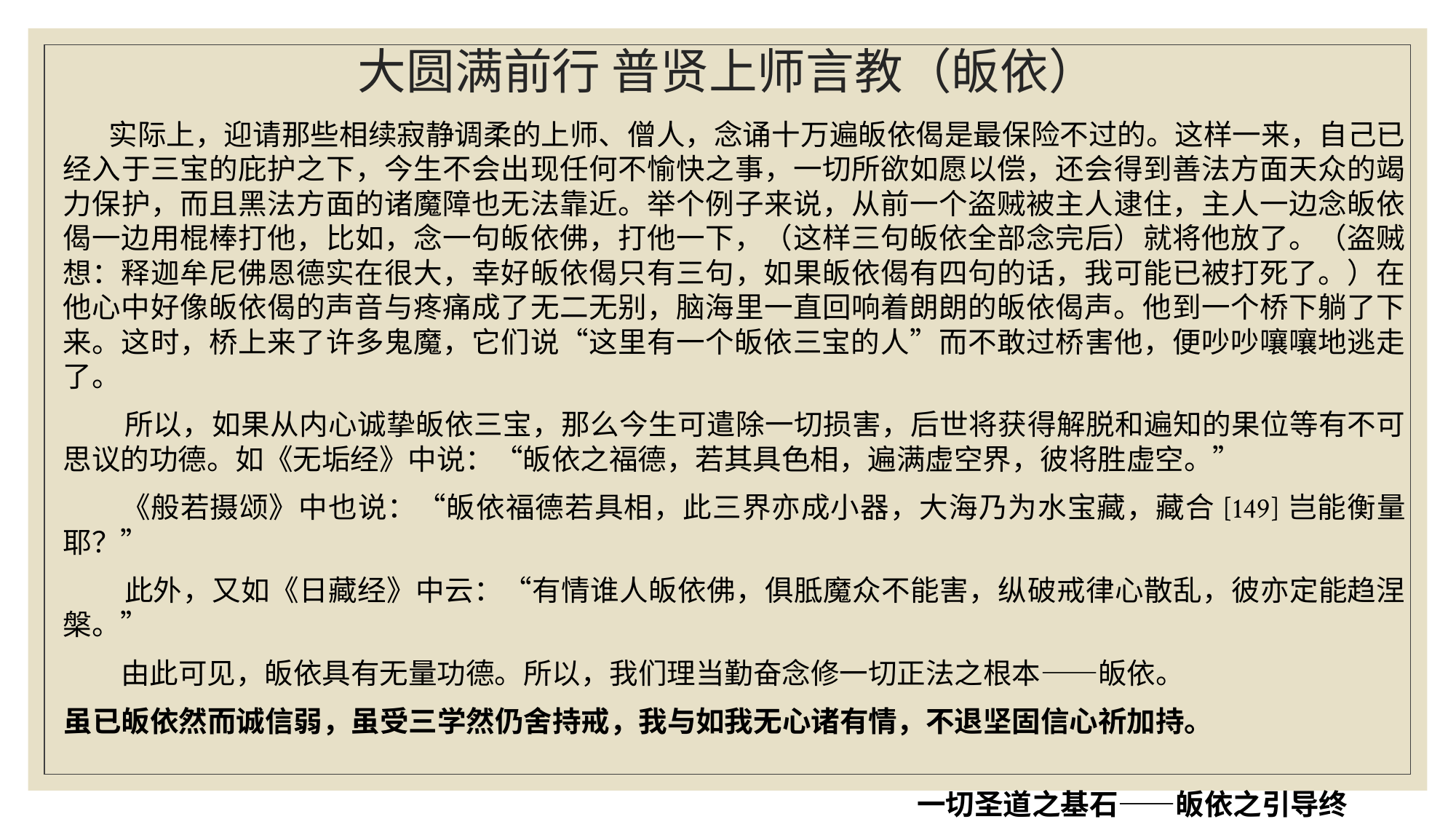

# 大圆满前行 普贤上师言教（皈依）
      实际上，迎请那些相续寂静调柔的上师、僧人，念诵十万遍皈依偈是最保险不过的。这样一来，自己已经入于三宝的庇护之下，今生不会出现任何不愉快之事，一切所欲如愿以偿，还会得到善法方面天众的竭力保护，而且黑法方面的诸魔障也无法靠近。举个例子来说，从前一个盗贼被主人逮住，主人一边念皈依偈一边用棍棒打他，比如，念一句皈依佛，打他一下，（这样三句皈依全部念完后）就将他放了。（盗贼想：释迦牟尼佛恩德实在很大，幸好皈依偈只有三句，如果皈依偈有四句的话，我可能已被打死了。）在他心中好像皈依偈的声音与疼痛成了无二无别，脑海里一直回响着朗朗的皈依偈声。他到一个桥下躺了下来。这时，桥上来了许多鬼魔，它们说“这里有一个皈依三宝的人”而不敢过桥害他，便吵吵嚷嚷地逃走了。
        所以，如果从内心诚挚皈依三宝，那么今生可遣除一切损害，后世将获得解脱和遍知的果位等有不可思议的功德。如《无垢经》中说：“皈依之福德，若其具色相，遍满虚空界，彼将胜虚空。”
       《般若摄颂》中也说：“皈依福德若具相，此三界亦成小器，大海乃为水宝藏，藏合[149]岂能衡量耶？”
        此外，又如《日藏经》中云：“有情谁人皈依佛，俱胝魔众不能害，纵破戒律心散乱，彼亦定能趋涅槃。”
        由此可见，皈依具有无量功德。所以，我们理当勤奋念修一切正法之根本——皈依。
虽已皈依然而诚信弱，虽受三学然仍舍持戒，我与如我无心诸有情，不退坚固信心祈加持。
                                                                                                                            一切圣道之基石——皈依之引导终